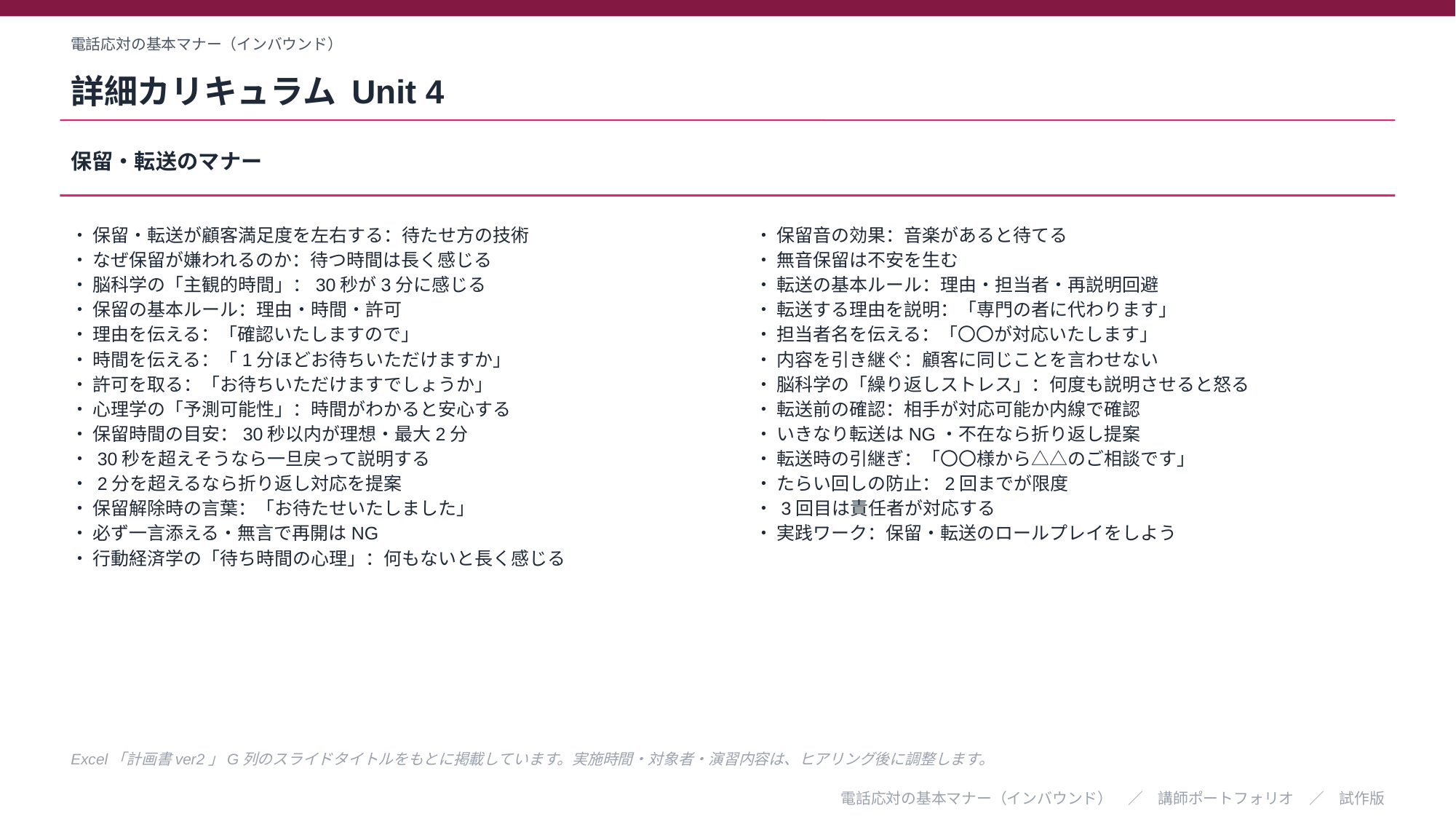

電話応対の基本マナー（インバウンド）
詳細カリキュラム Unit 4

保留・転送のマナー

・ 保留・転送が顧客満足度を左右する：待たせ方の技術
・ なぜ保留が嫌われるのか：待つ時間は長く感じる
・ 脳科学の「主観的時間」：30秒が3分に感じる
・ 保留の基本ルール：理由・時間・許可
・ 理由を伝える：「確認いたしますので」
・ 時間を伝える：「1分ほどお待ちいただけますか」
・ 許可を取る：「お待ちいただけますでしょうか」
・ 心理学の「予測可能性」：時間がわかると安心する
・ 保留時間の目安：30秒以内が理想・最大2分
・ 30秒を超えそうなら一旦戻って説明する
・ 2分を超えるなら折り返し対応を提案
・ 保留解除時の言葉：「お待たせいたしました」
・ 必ず一言添える・無言で再開はNG
・ 行動経済学の「待ち時間の心理」：何もないと長く感じる
・ 保留音の効果：音楽があると待てる
・ 無音保留は不安を生む
・ 転送の基本ルール：理由・担当者・再説明回避
・ 転送する理由を説明：「専門の者に代わります」
・ 担当者名を伝える：「〇〇が対応いたします」
・ 内容を引き継ぐ：顧客に同じことを言わせない
・ 脳科学の「繰り返しストレス」：何度も説明させると怒る
・ 転送前の確認：相手が対応可能か内線で確認
・ いきなり転送はNG・不在なら折り返し提案
・ 転送時の引継ぎ：「〇〇様から△△のご相談です」
・ たらい回しの防止：2回までが限度
・ 3回目は責任者が対応する
・ 実践ワーク：保留・転送のロールプレイをしよう
Excel「計画書ver2」G列のスライドタイトルをもとに掲載しています。実施時間・対象者・演習内容は、ヒアリング後に調整します。
電話応対の基本マナー（インバウンド）　／　講師ポートフォリオ　／　試作版